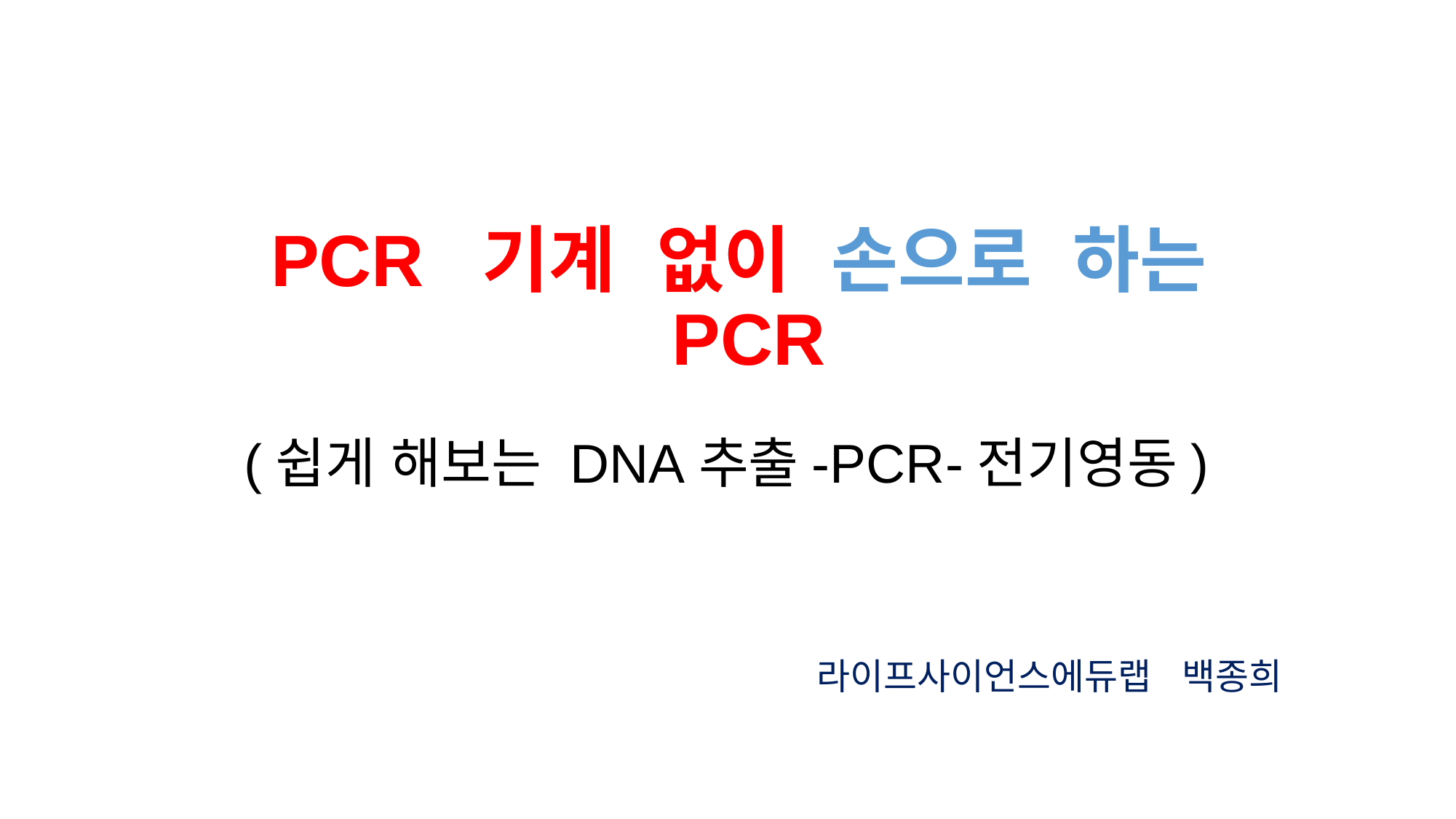

# PCR  기계  없이  손으로  하는  PCR
(쉽게 해보는 DNA추출-PCR-전기영동)

라이프사이언스에듀랩   백종희